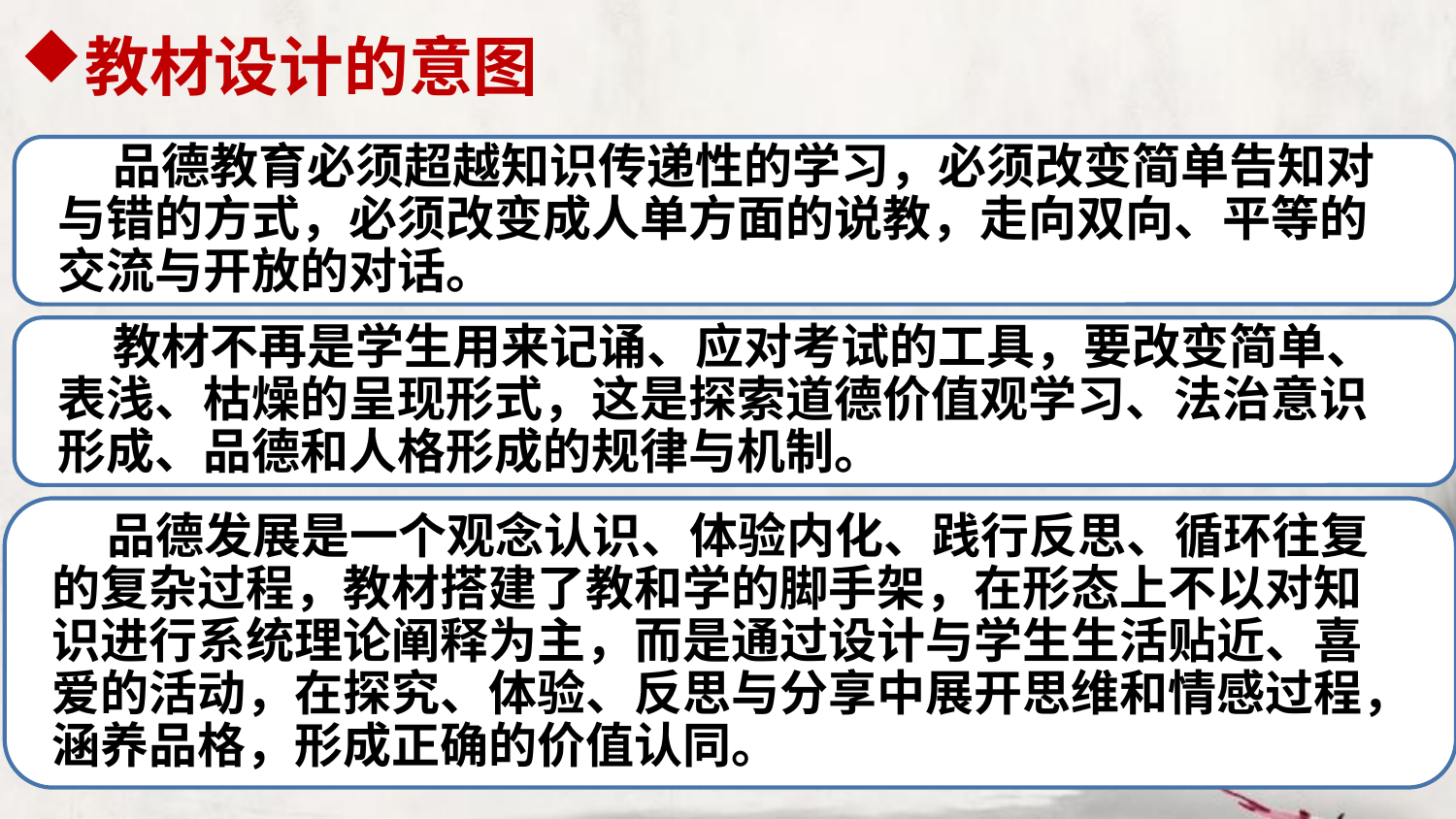

# 教材设计的意图

    品德教育必须超越知识传递性的学习，必须改变简单告知对与错的方式，必须改变成人单方面的说教，走向双向、平等的交流与开放的对话。

    教材不再是学生用来记诵、应对考试的工具，要改变简单、表浅、枯燥的呈现形式，这是探索道德价值观学习、法治意识形成、品德和人格形成的规律与机制。

    品德发展是一个观念认识、体验内化、践行反思、循环往复的复杂过程，教材搭建了教和学的脚手架，在形态上不以对知识进行系统理论阐释为主，而是通过设计与学生生活贴近、喜爱的活动，在探究、体验、反思与分享中展开思维和情感过程，涵养品格，形成正确的价值认同。